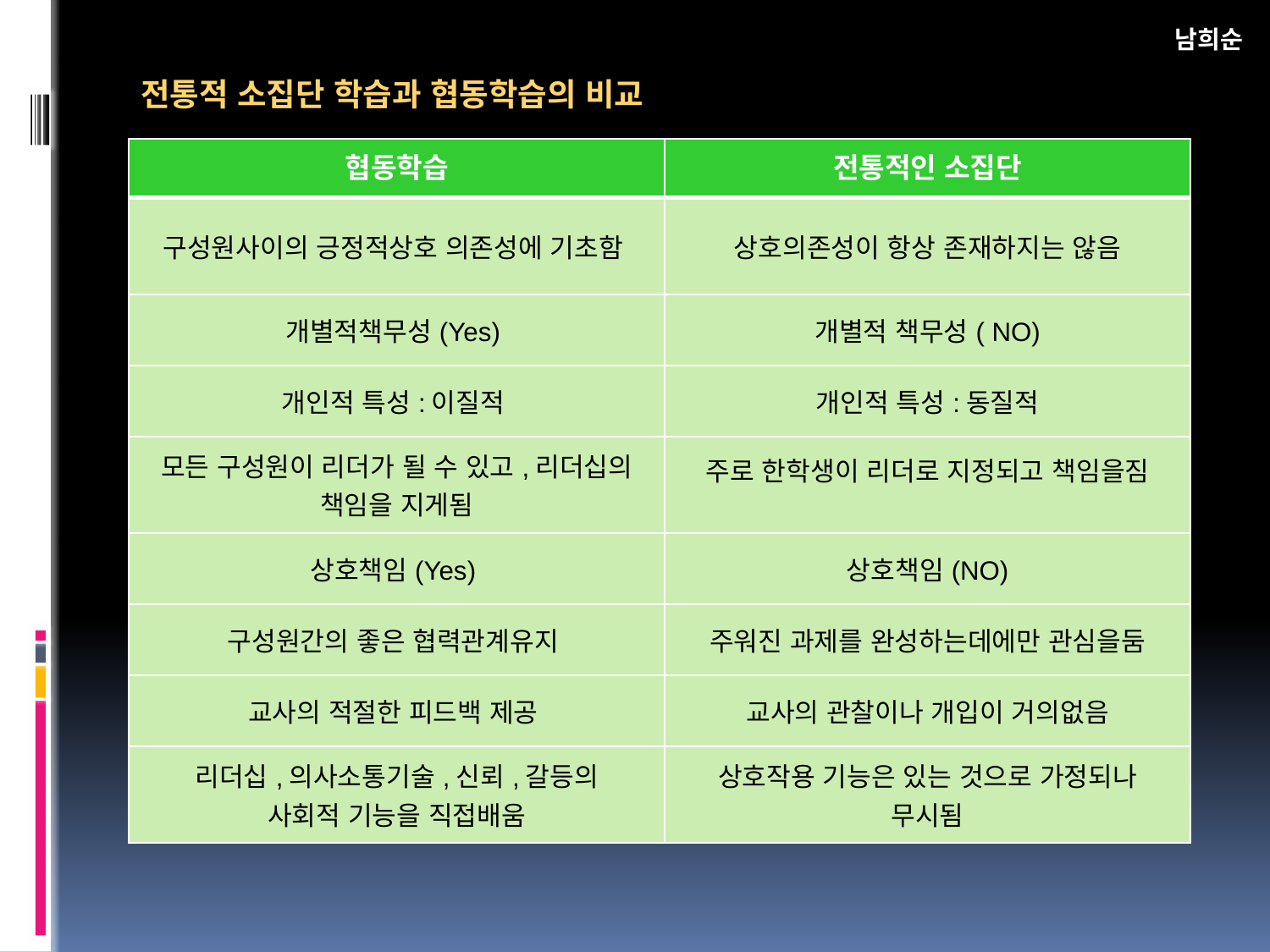

남희순

전통적 소집단 학습과 협동학습의 비교

| 협동학습 | 전통적인 소집단 |
| --- | --- |
| 구성원사이의 긍정적상호 의존성에 기초함 | 상호의존성이 항상 존재하지는 않음 |
| 개별적책무성(Yes) | 개별적 책무성( NO) |
| 개인적 특성:이질적 | 개인적 특성:동질적 |
| 모든 구성원이 리더가 될 수 있고,리더십의 책임을 지게됨 | 주로 한학생이 리더로 지정되고 책임을짐 |
| 상호책임(Yes) | 상호책임(NO) |
| 구성원간의 좋은 협력관계유지 | 주워진 과제를 완성하는데에만 관심을둠 |
| 교사의 적절한 피드백 제공 | 교사의 관찰이나 개입이 거의없음 |
| 리더십,의사소통기술,신뢰,갈등의 사회적 기능을 직접배움 | 상호작용 기능은 있는 것으로 가정되나 무시됨 |